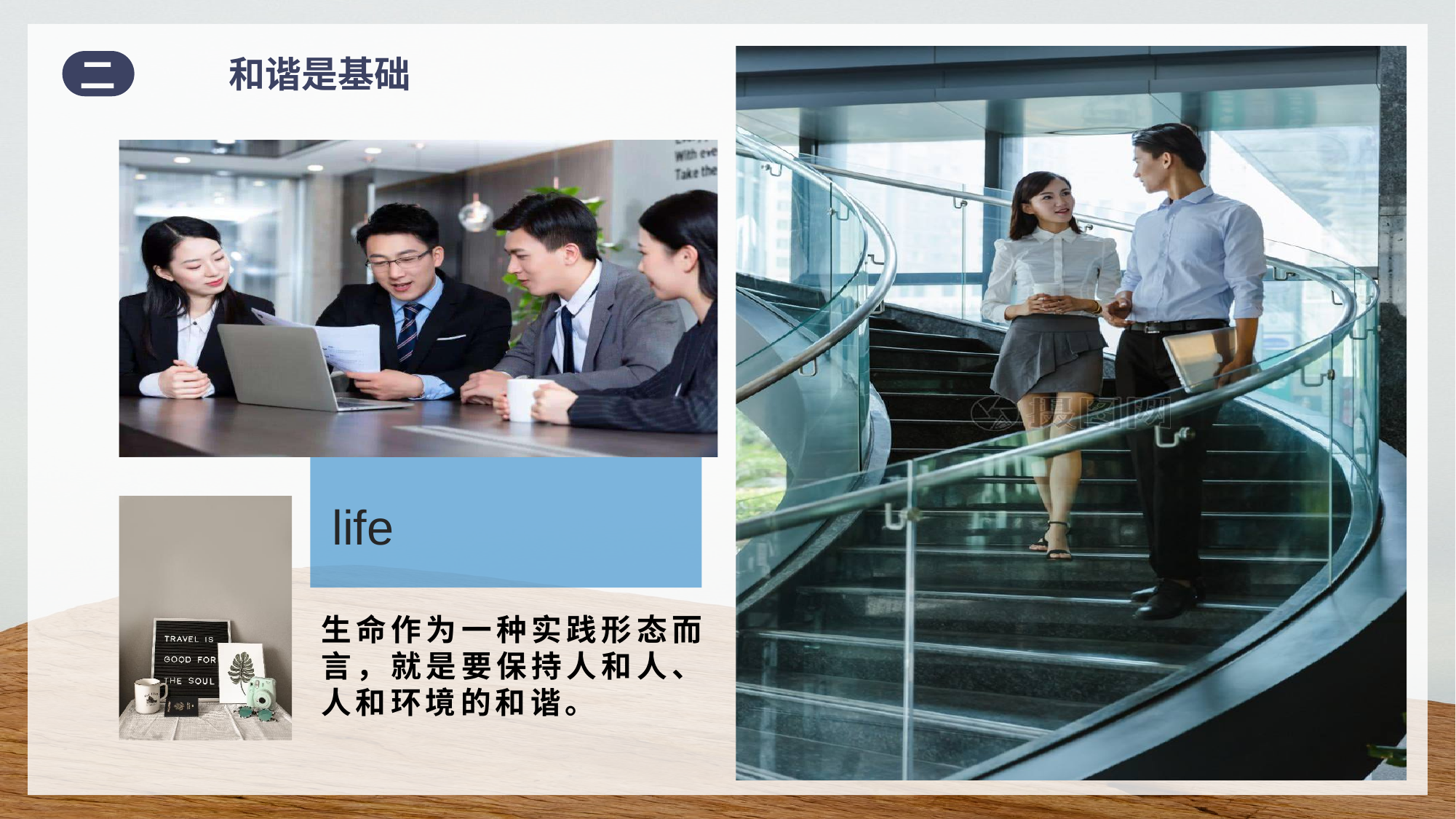

和谐是基础
二

life
生命作为一种实践形态而言，就是要保持人和人、人和环境的和谐。